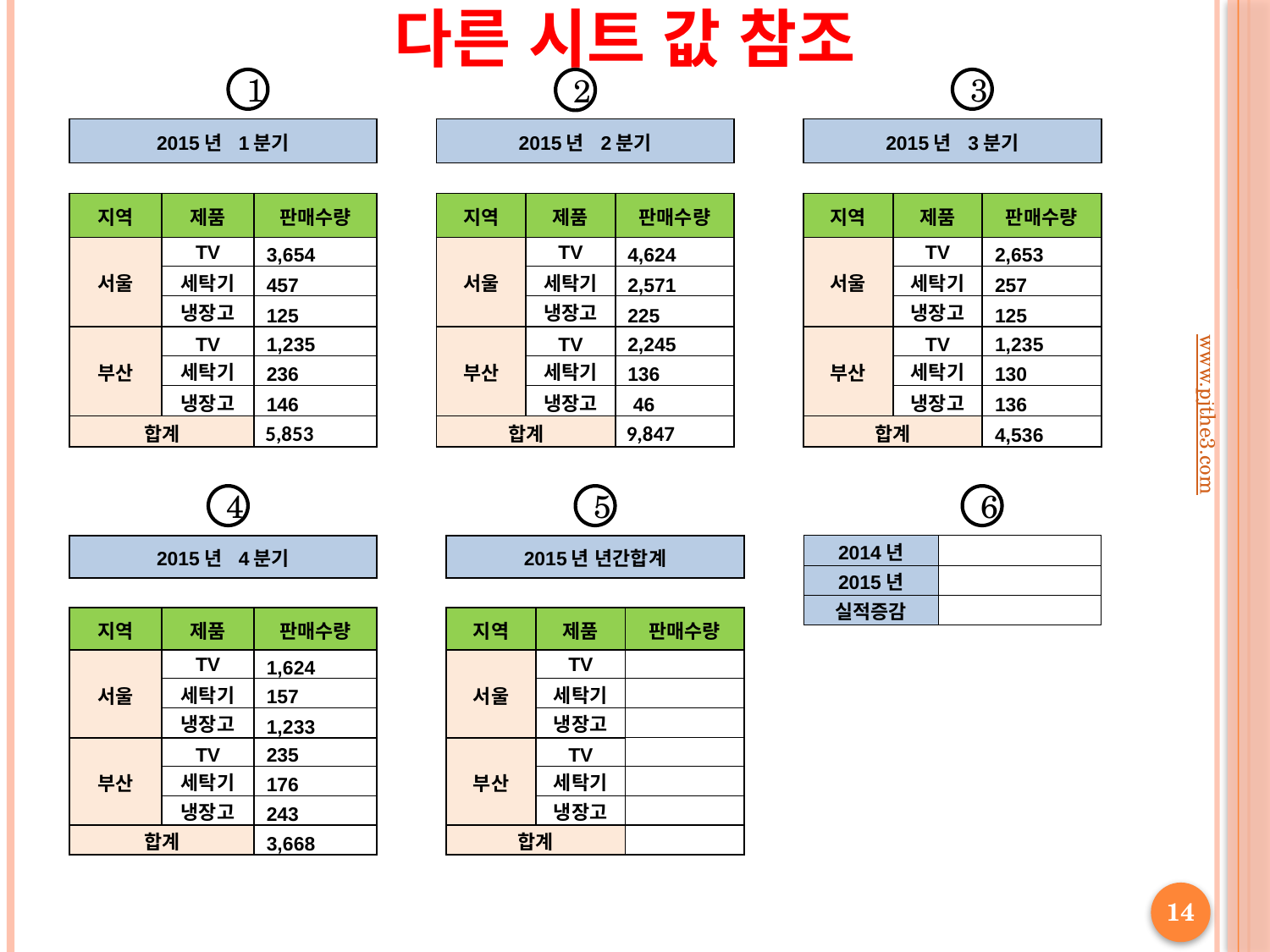

다른 시트 값 참조
1
2
3
| 2015년 1분기 |  |  |
| --- | --- | --- |
|  |  |  |
| 지역 | 제품 | 판매수량 |
| 서울 | TV | 3,654 |
|  | 세탁기 | 457 |
|  | 냉장고 | 125 |
| 부산 | TV | 1,235 |
|  | 세탁기 | 236 |
|  | 냉장고 | 146 |
| 합계 |  | 5,853 |
| 2015년 2분기 |  |  |
| --- | --- | --- |
|  |  |  |
| 지역 | 제품 | 판매수량 |
| 서울 | TV | 4,624 |
|  | 세탁기 | 2,571 |
|  | 냉장고 | 225 |
| 부산 | TV | 2,245 |
|  | 세탁기 | 136 |
|  | 냉장고 | 46 |
| 합계 |  | 9,847 |
| 2015년 3분기 |  |  |
| --- | --- | --- |
|  |  |  |
| 지역 | 제품 | 판매수량 |
| 서울 | TV | 2,653 |
|  | 세탁기 | 257 |
|  | 냉장고 | 125 |
| 부산 | TV | 1,235 |
|  | 세탁기 | 130 |
|  | 냉장고 | 136 |
| 합계 |  | 4,536 |
4
5
6
www.pjthe3.com

| 2015년 4분기 |  |  |
| --- | --- | --- |
|  |  |  |
| 지역 | 제품 | 판매수량 |
| 서울 | TV | 1,624 |
|  | 세탁기 | 157 |
|  | 냉장고 | 1,233 |
| 부산 | TV | 235 |
|  | 세탁기 | 176 |
|  | 냉장고 | 243 |
| 합계 |  | 3,668 |
| 2015년 년간합계 |  |  |
| --- | --- | --- |
|  |  |  |
| 지역 | 제품 | 판매수량 |
| 서울 | TV |  |
|  | 세탁기 |  |
|  | 냉장고 |  |
| 부산 | TV |  |
|  | 세탁기 |  |
|  | 냉장고 |  |
| 합계 |  |  |
| 2014년 |  |
| --- | --- |
| 2015년 |  |
| 실적증감 |  |
14